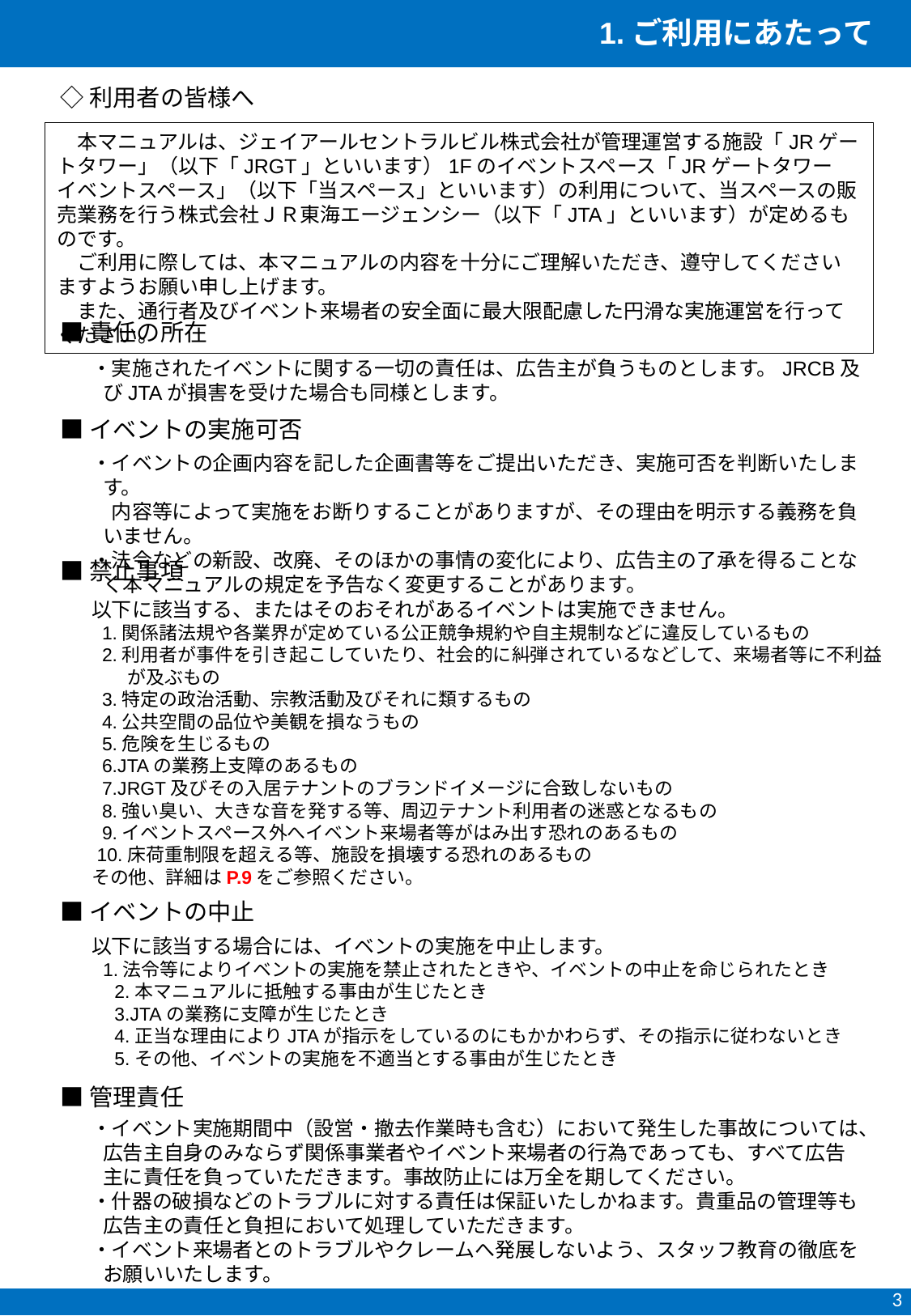

1.ご利用にあたって
◇利用者の皆様へ
　本マニュアルは、ジェイアールセントラルビル株式会社が管理運営する施設「JRゲートタワー」（以下「JRGT」といいます）1Fのイベントスペース「JRゲートタワー　イベントスペース」（以下「当スペース」といいます）の利用について、当スペースの販売業務を行う株式会社ＪＲ東海エージェンシー（以下「JTA」といいます）が定めるものです。
　ご利用に際しては、本マニュアルの内容を十分にご理解いただき、遵守してくださいますようお願い申し上げます。
　また、通行者及びイベント来場者の安全面に最大限配慮した円滑な実施運営を行ってください。
■責任の所在
・実施されたイベントに関する一切の責任は、広告主が負うものとします。JRCB及びJTAが損害を受けた場合も同様とします。
■イベントの実施可否
・イベントの企画内容を記した企画書等をご提出いただき、実施可否を判断いたします。
　内容等によって実施をお断りすることがありますが、その理由を明示する義務を負いません。
・法令などの新設、改廃、そのほかの事情の変化により、広告主の了承を得ることなく本マニュアルの規定を予告なく変更することがあります。
■禁止事項
以下に該当する、またはそのおそれがあるイベントは実施できません。
  1.関係諸法規や各業界が定めている公正競争規約や自主規制などに違反しているもの
  2.利用者が事件を引き起こしていたり、社会的に糾弾されているなどして、来場者等に不利益が及ぶもの
  3.特定の政治活動、宗教活動及びそれに類するもの
  4.公共空間の品位や美観を損なうもの
  5.危険を生じるもの
  6.JTAの業務上支障のあるもの
  7.JRGT及びその入居テナントのブランドイメージに合致しないもの
  8.強い臭い、大きな音を発する等、周辺テナント利用者の迷惑となるもの
  9.イベントスペース外へイベント来場者等がはみ出す恐れのあるもの
 10.床荷重制限を超える等、施設を損壊する恐れのあるもの
その他、詳細はP.9をご参照ください。
■イベントの中止
以下に該当する場合には、イベントの実施を中止します。
	1.法令等によりイベントの実施を禁止されたときや、イベントの中止を命じられたとき
　2.本マニュアルに抵触する事由が生じたとき
　3.JTAの業務に支障が生じたとき
　4.正当な理由によりJTAが指示をしているのにもかかわらず、その指示に従わないとき
　5.その他、イベントの実施を不適当とする事由が生じたとき
■管理責任
・イベント実施期間中（設営・撤去作業時も含む）において発生した事故については、広告主自身のみならず関係事業者やイベント来場者の行為であっても、すべて広告主に責任を負っていただきます。事故防止には万全を期してください。
・什器の破損などのトラブルに対する責任は保証いたしかねます。貴重品の管理等も広告主の責任と負担において処理していただきます。
・イベント来場者とのトラブルやクレームへ発展しないよう、スタッフ教育の徹底をお願いいたします。
3